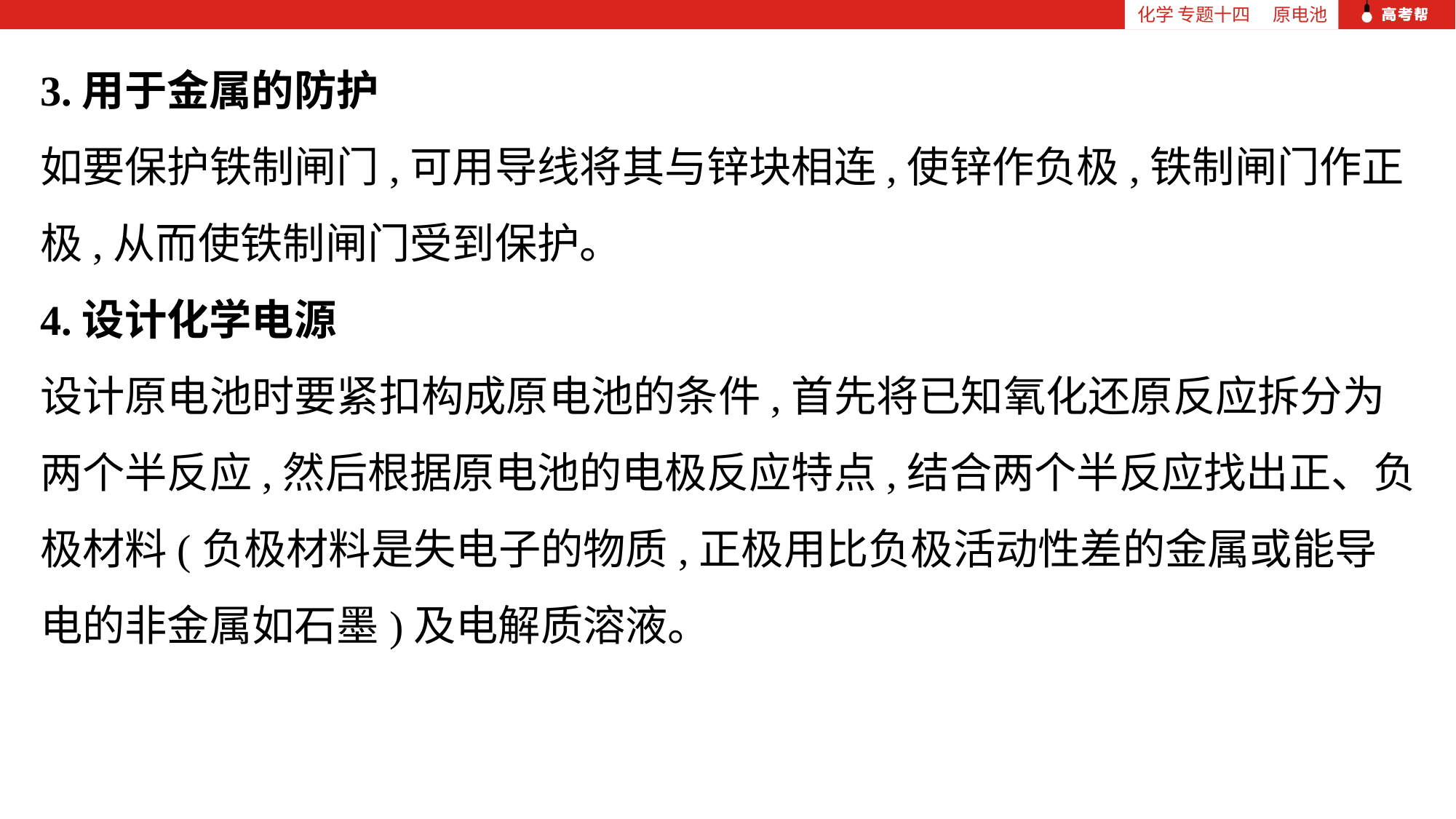

化学 专题十四 　原电池
3.用于金属的防护
如要保护铁制闸门,可用导线将其与锌块相连,使锌作负极,铁制闸门作正极,从而使铁制闸门受到保护。
4.设计化学电源
设计原电池时要紧扣构成原电池的条件,首先将已知氧化还原反应拆分为两个半反应,然后根据原电池的电极反应特点,结合两个半反应找出正、负极材料(负极材料是失电子的物质,正极用比负极活动性差的金属或能导电的非金属如石墨)及电解质溶液。